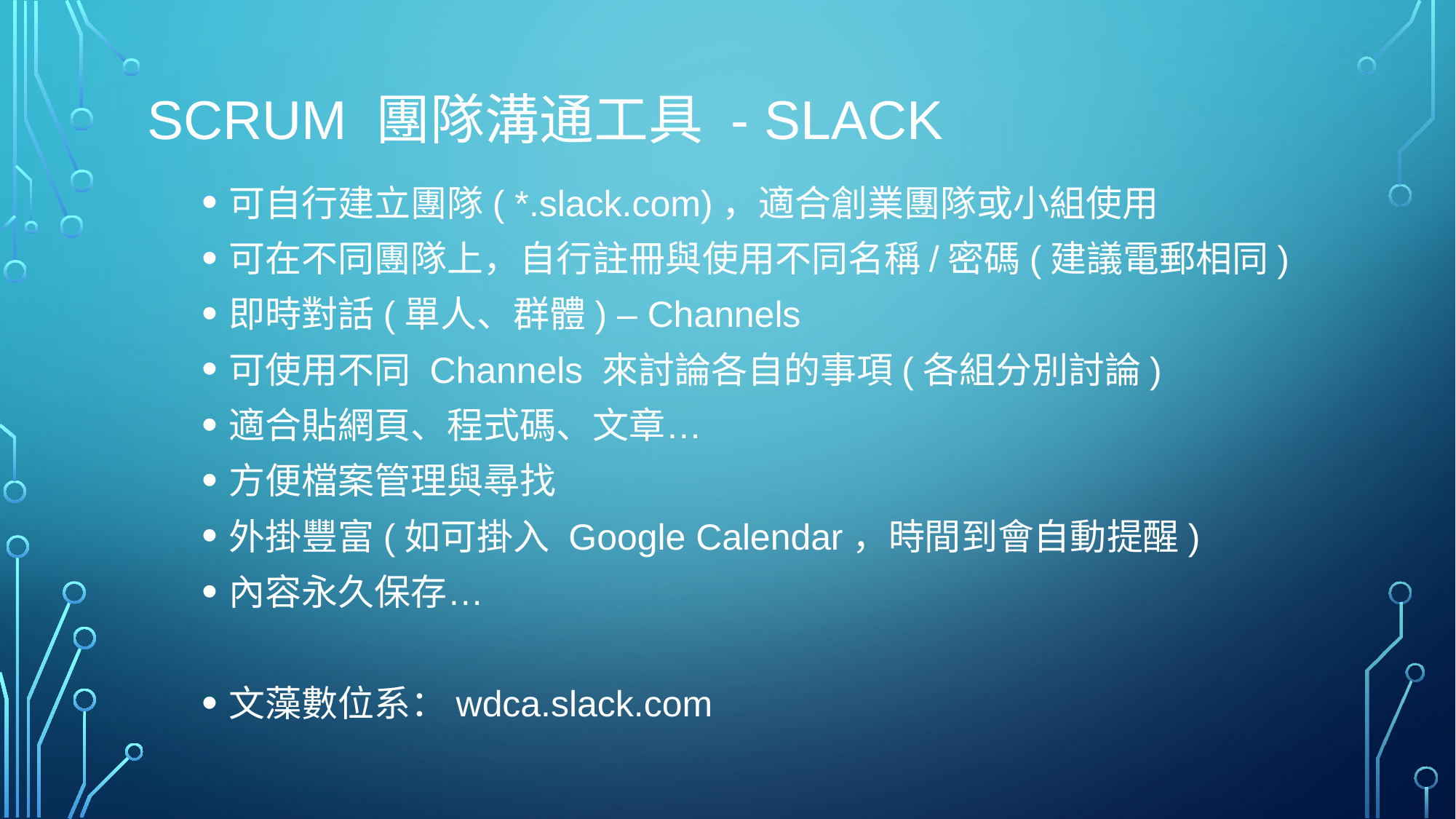

# SCRUM 團隊溝通工具 - SLACK
可自行建立團隊( *.slack.com)，適合創業團隊或小組使用
可在不同團隊上，自行註冊與使用不同名稱/密碼(建議電郵相同)
即時對話(單人、群體) – Channels
可使用不同 Channels 來討論各自的事項(各組分別討論)
適合貼網頁、程式碼、文章…
方便檔案管理與尋找
外掛豐富(如可掛入 Google Calendar，時間到會自動提醒)
內容永久保存…

文藻數位系：wdca.slack.com